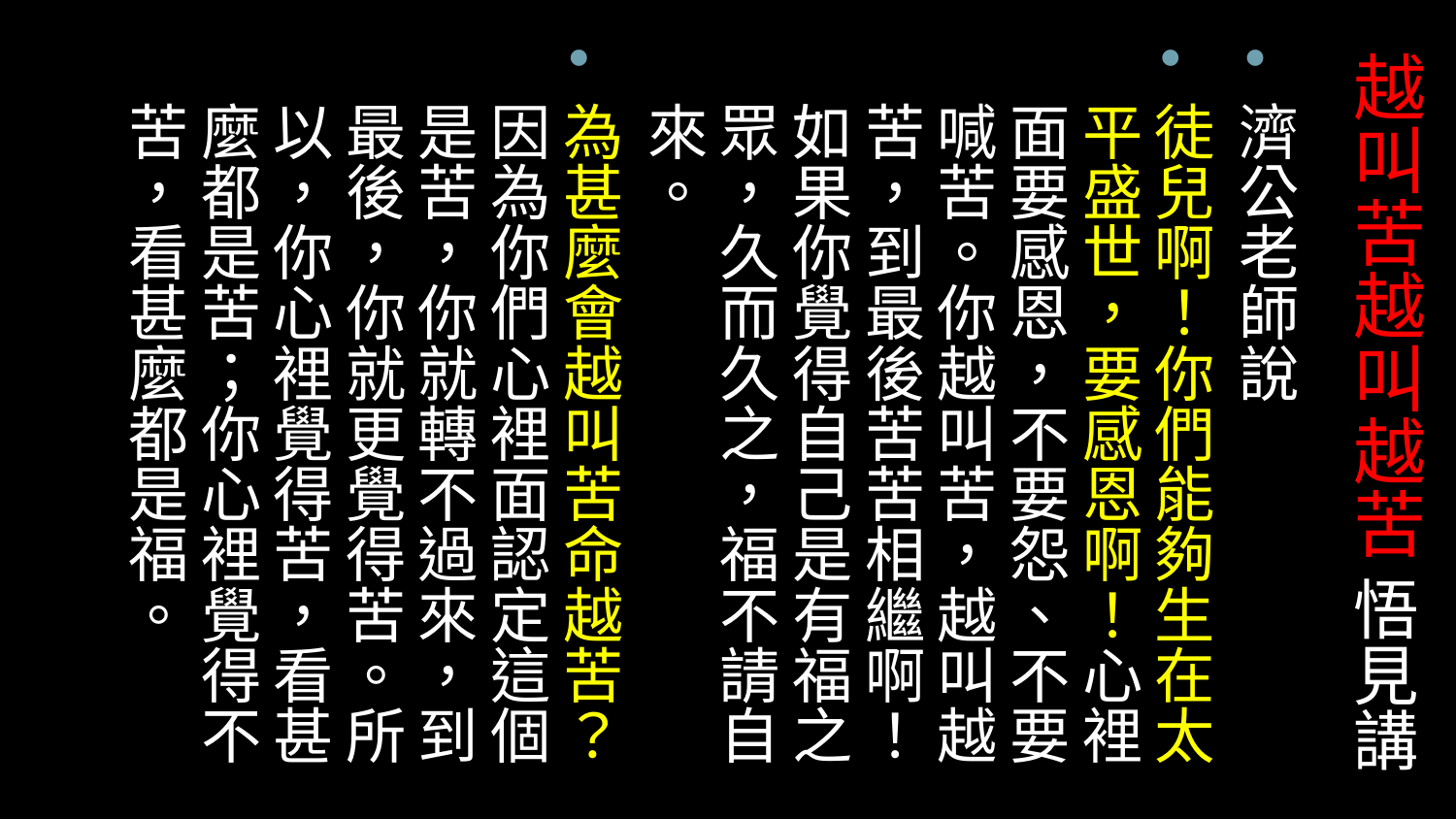

# 越叫苦越叫越苦 悟見講
濟公老師說
徒兒啊！你們能夠生在太平盛世，要感恩啊！心裡面要感恩，不要怨、不要喊苦。你越叫苦，越叫越苦，到最後苦苦相繼啊！如果你覺得自己是有福之眾，久而久之，福不請自來。
為甚麼會越叫苦命越苦？因為你們心裡面認定這個是苦，你就轉不過來，到最後，你就更覺得苦。所以，你心裡覺得苦，看甚麼都是苦；你心裡覺得不苦，看甚麼都是福。